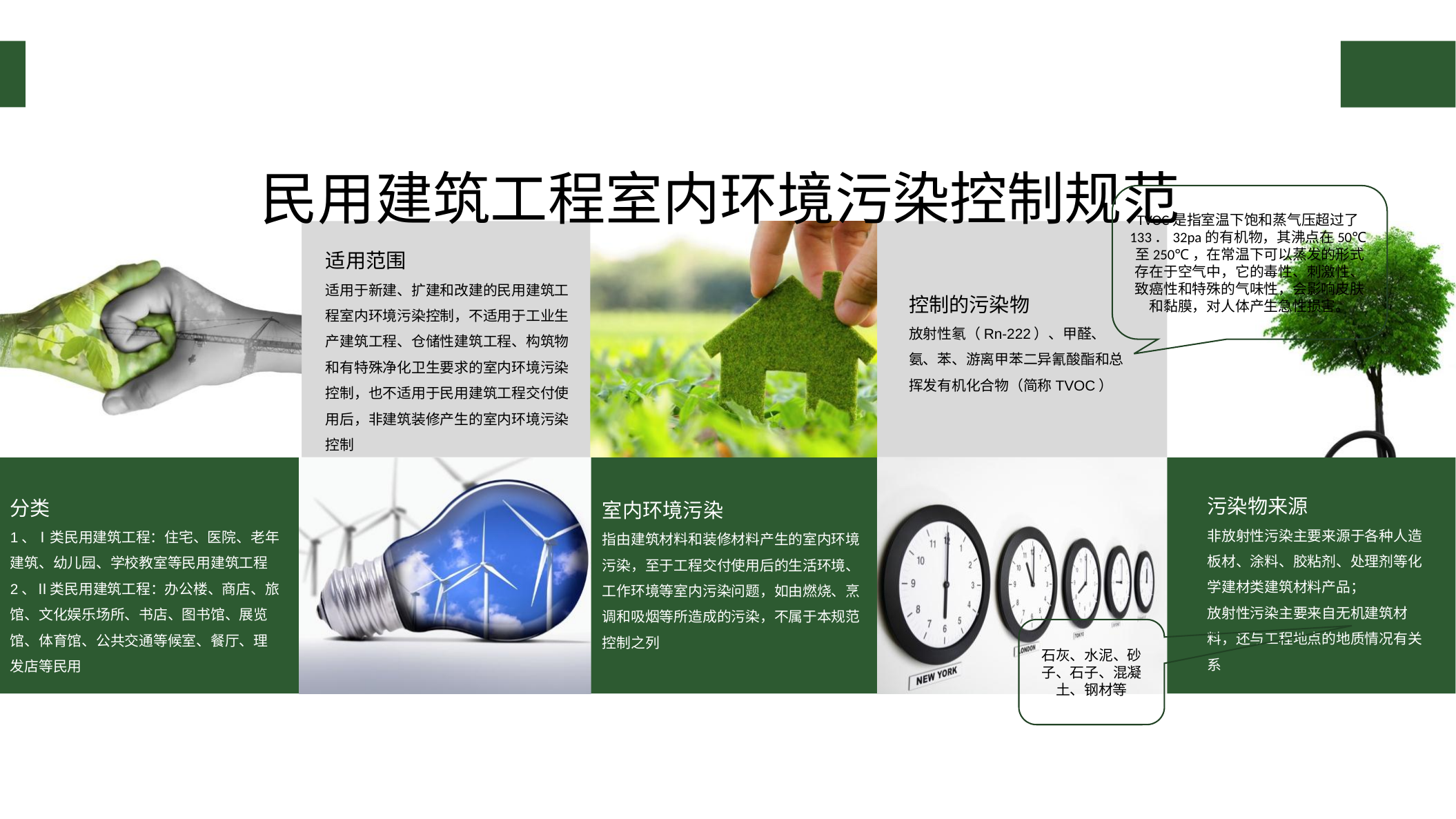

民用建筑工程室内环境污染控制规范
TVOC是指室温下饱和蒸气压超过了133．32pa的有机物，其沸点在50℃至250℃，在常温下可以蒸发的形式存在于空气中，它的毒性、刺激性、致癌性和特殊的气味性，会影响皮肤和黏膜，对人体产生急性损害。

控制的污染物
放射性氡（Rn-222）、甲醛、氨、苯、游离甲苯二异氰酸酯和总挥发有机化合物（简称TVOC）
适用范围
适用于新建、扩建和改建的民用建筑工程室内环境污染控制，不适用于工业生产建筑工程、仓储性建筑工程、构筑物和有特殊净化卫生要求的室内环境污染控制，也不适用于民用建筑工程交付使用后，非建筑装修产生的室内环境污染控制

分类
1、Ⅰ类民用建筑工程：住宅、医院、老年建筑、幼儿园、学校教室等民用建筑工程
2、Ⅱ类民用建筑工程：办公楼、商店、旅馆、文化娱乐场所、书店、图书馆、展览馆、体育馆、公共交通等候室、餐厅、理发店等民用
室内环境污染
指由建筑材料和装修材料产生的室内环境污染，至于工程交付使用后的生活环境、工作环境等室内污染问题，如由燃烧、烹调和吸烟等所造成的污染，不属于本规范控制之列
污染物来源
非放射性污染主要来源于各种人造板材、涂料、胶粘剂、处理剂等化学建材类建筑材料产品；
放射性污染主要来自无机建筑材料，还与工程地点的地质情况有关系
石灰、水泥、砂子、石子、混凝土、钢材等